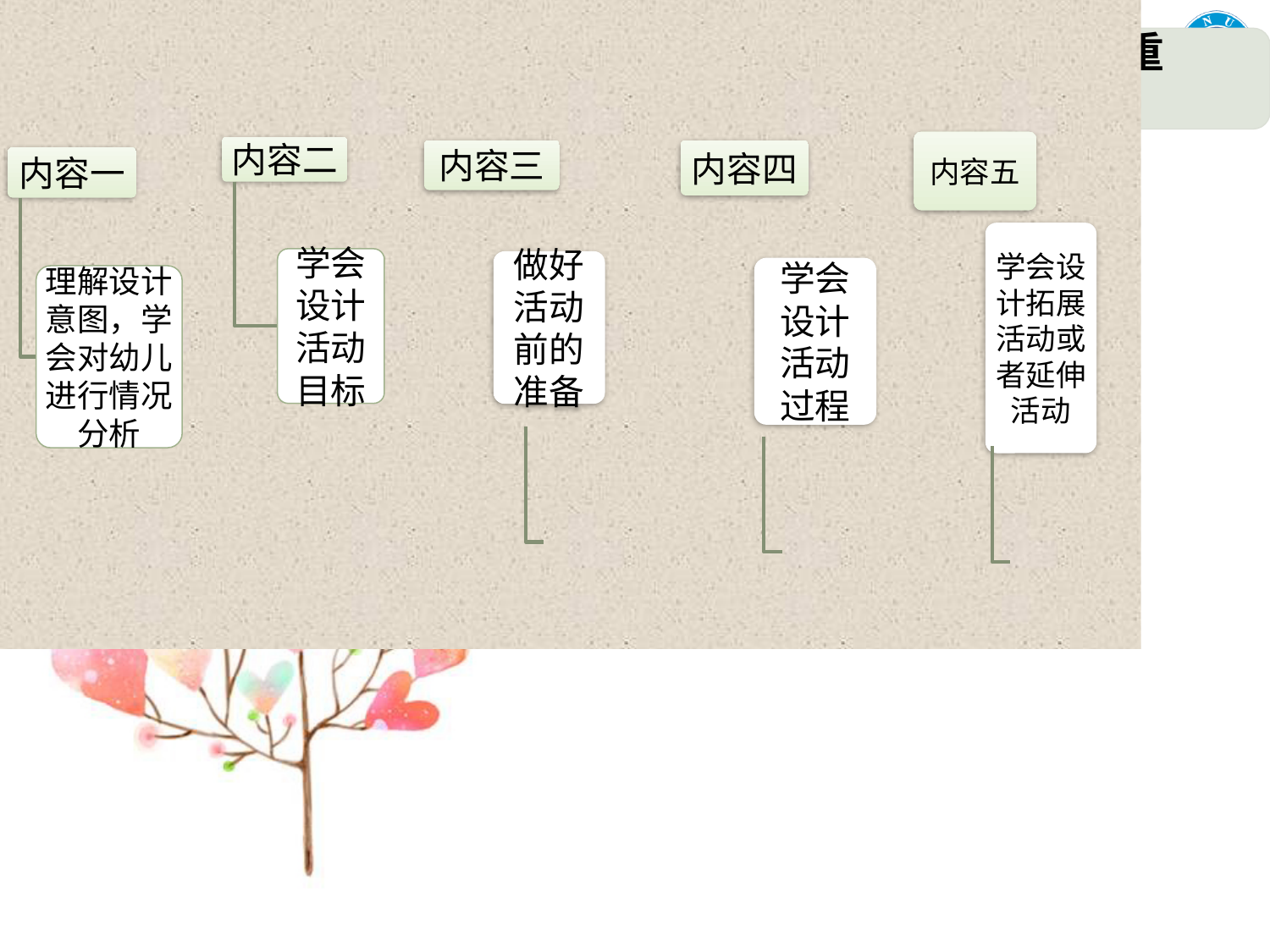

任务三

掌握幼儿园教育活动设计的基本步骤（重点）
内容一
理解设计意图，学会对幼儿进行情况分析
内容二
学会设计活动目标
内容三
内容四
做好活动前的准备
学会设计活动过程
内容五
学会设计拓展活动或者延伸活动